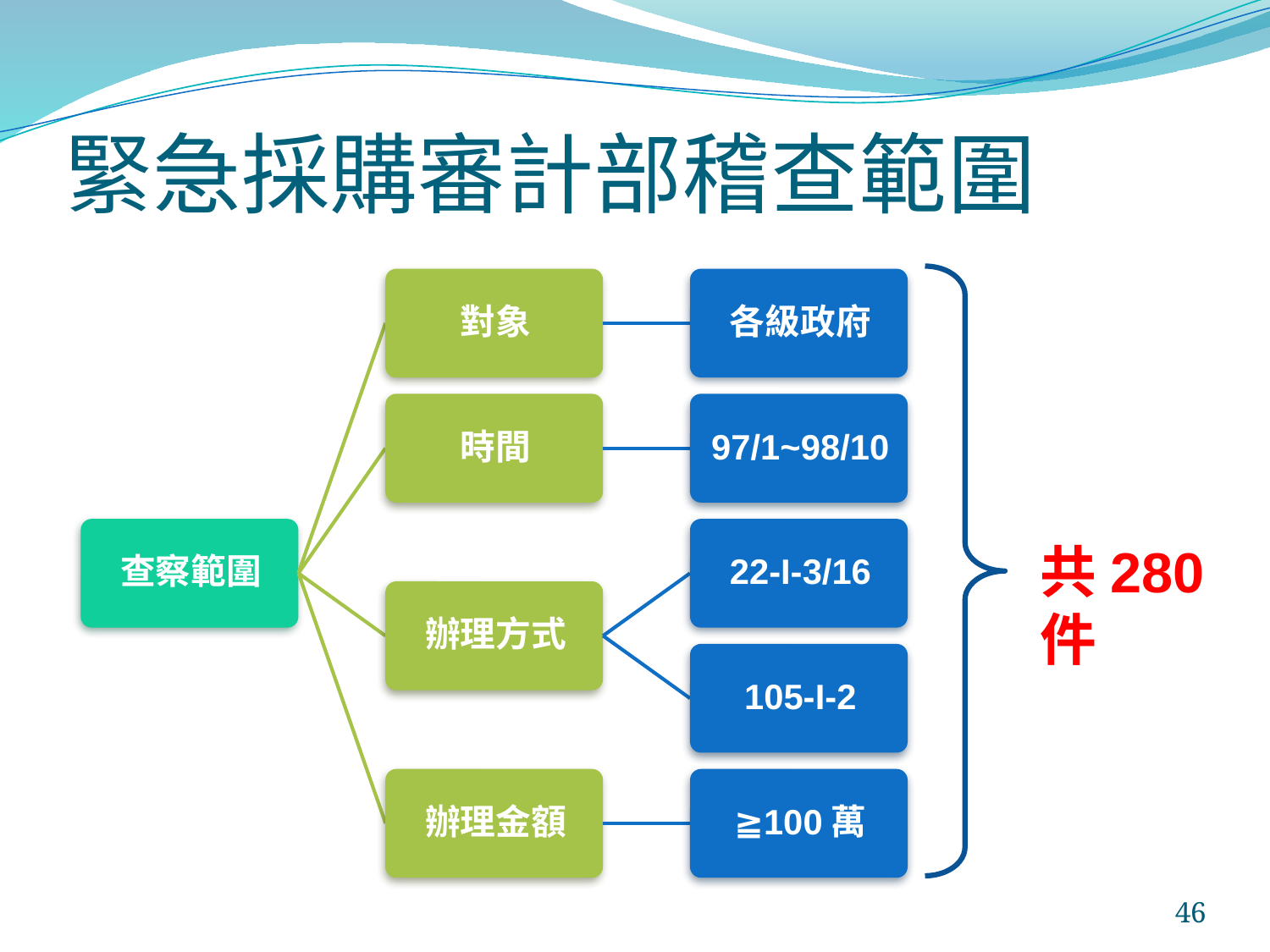

# 緊急採購審計部稽查範圍

查察範圍

對象

各級政府

時間

97/1~98/10

辦理方式

22-I-3/16

105-I-2

辦理金額

≧100萬
共280件
46